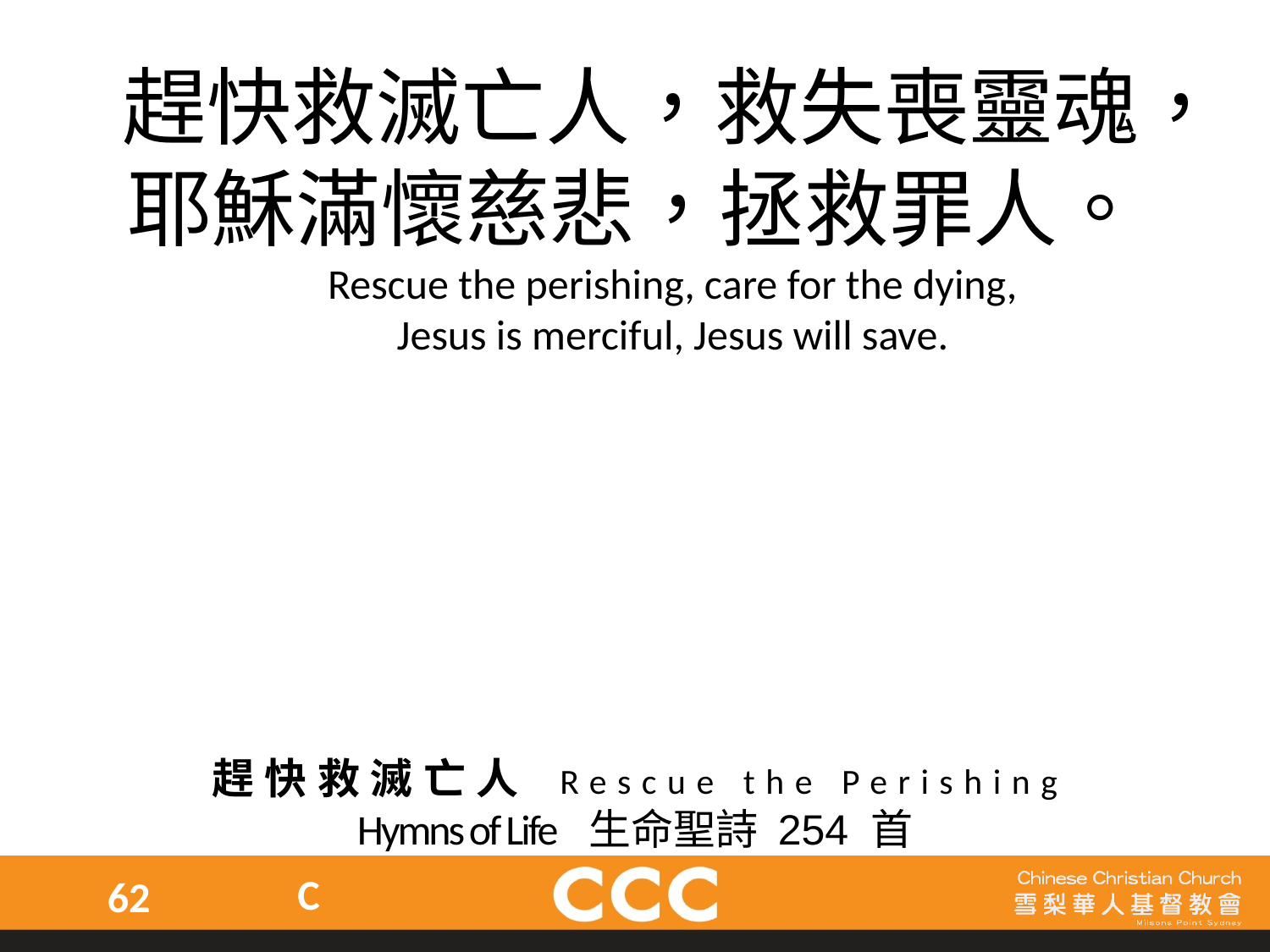

趕快救滅亡人，救失喪靈魂，耶穌滿懷慈悲，拯救罪人。
Rescue the perishing, care for the dying,
Jesus is merciful, Jesus will save.
趕快救滅亡人 Rescue the Perishing
Hymns of Life   生命聖詩 254 首
C
62